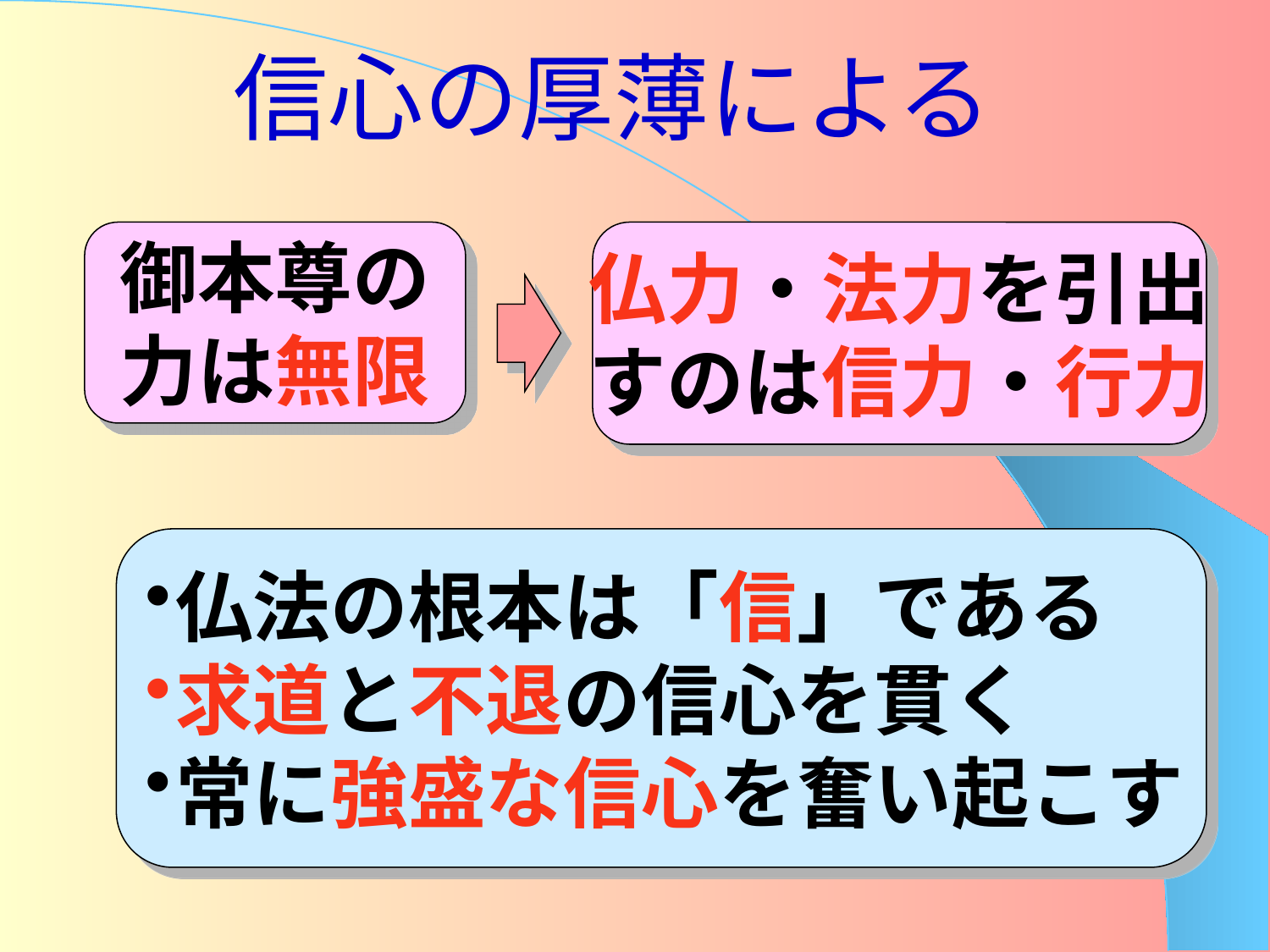

# 信心の厚薄による
御本尊の
力は無限
仏力・法力を引出
すのは信力・行力

仏法の根本は「信」である
求道と不退の信心を貫く
常に強盛な信心を奮い起こす